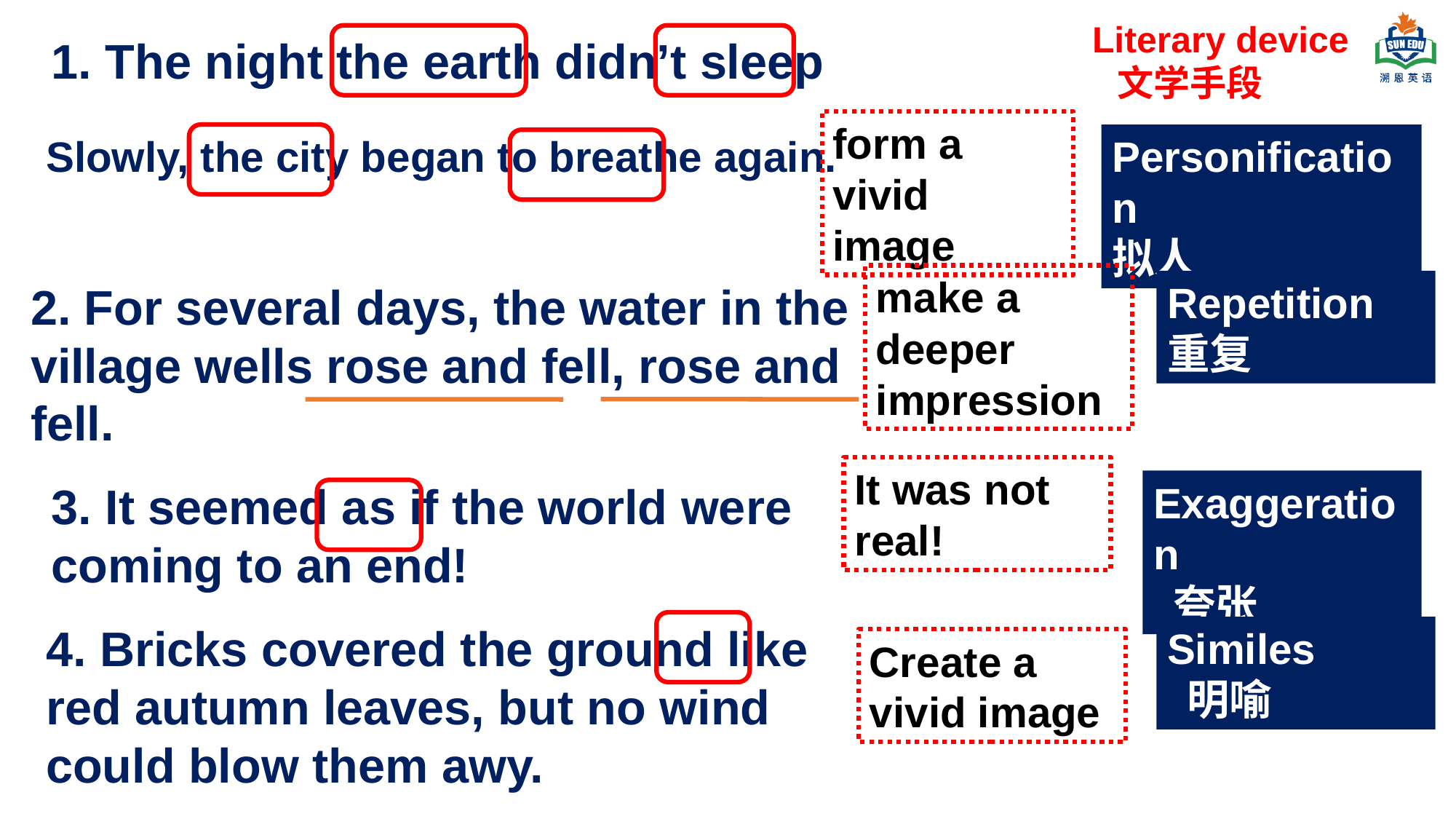

Literary device
  文学手段
1. The night the earth didn’t sleep

form a vivid image

Personification
拟人
Slowly, the city began to breathe again.

make a deeper impression
2. For several days, the water in the village wells rose and fell, rose and fell.
Repetition
重复
It was not real!
3. It seemed as if the world were coming to an end!
Exaggeration
 夸张

4. Bricks covered the ground like red autumn leaves, but no wind could blow them awy.
Similes
 明喻
Create a vivid image